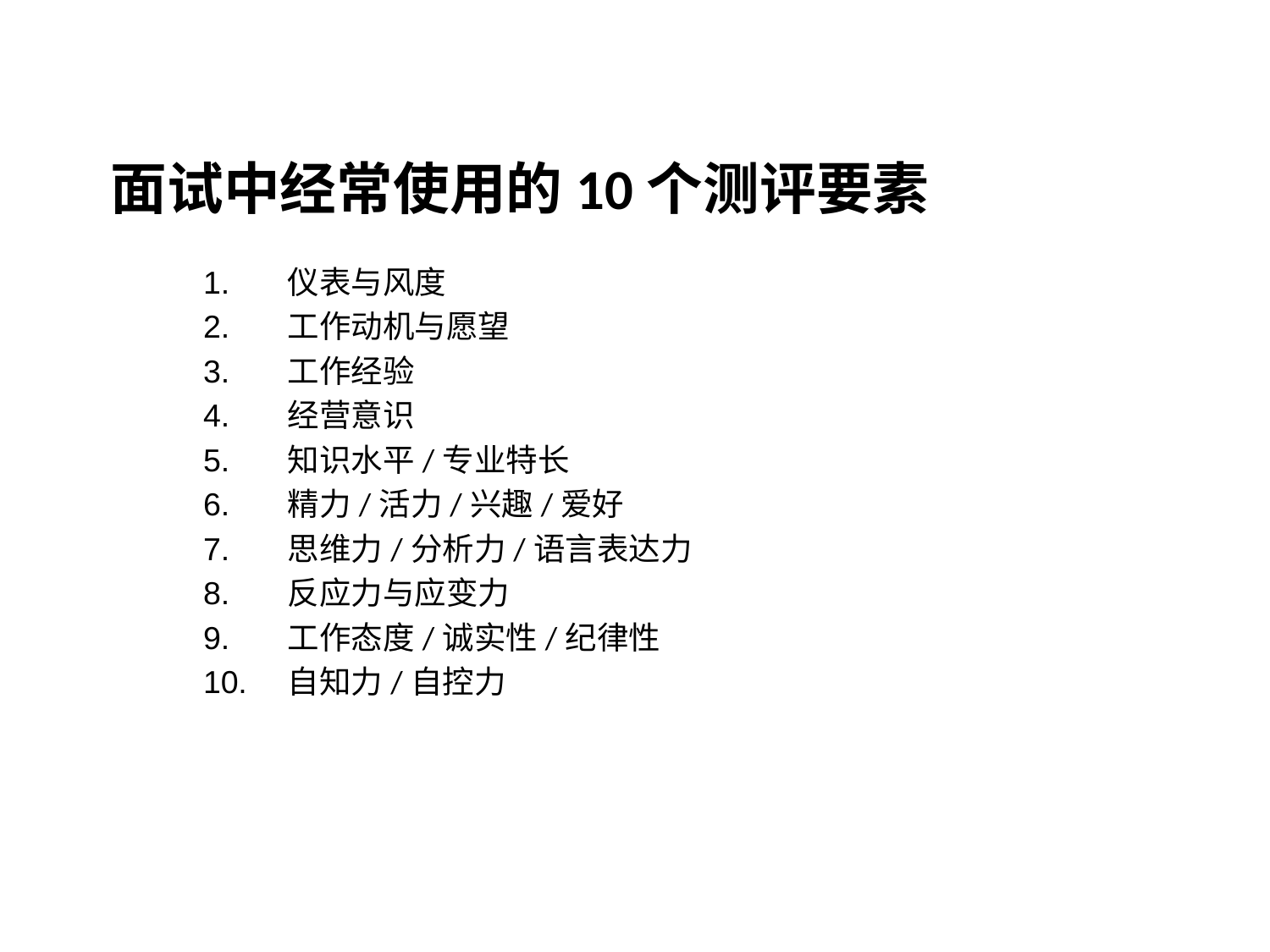

# 面试中经常使用的10个测评要素
仪表与风度
工作动机与愿望
工作经验
经营意识
知识水平/专业特长
精力/活力/兴趣/爱好
思维力/分析力/语言表达力
反应力与应变力
工作态度/诚实性/纪律性
自知力/自控力